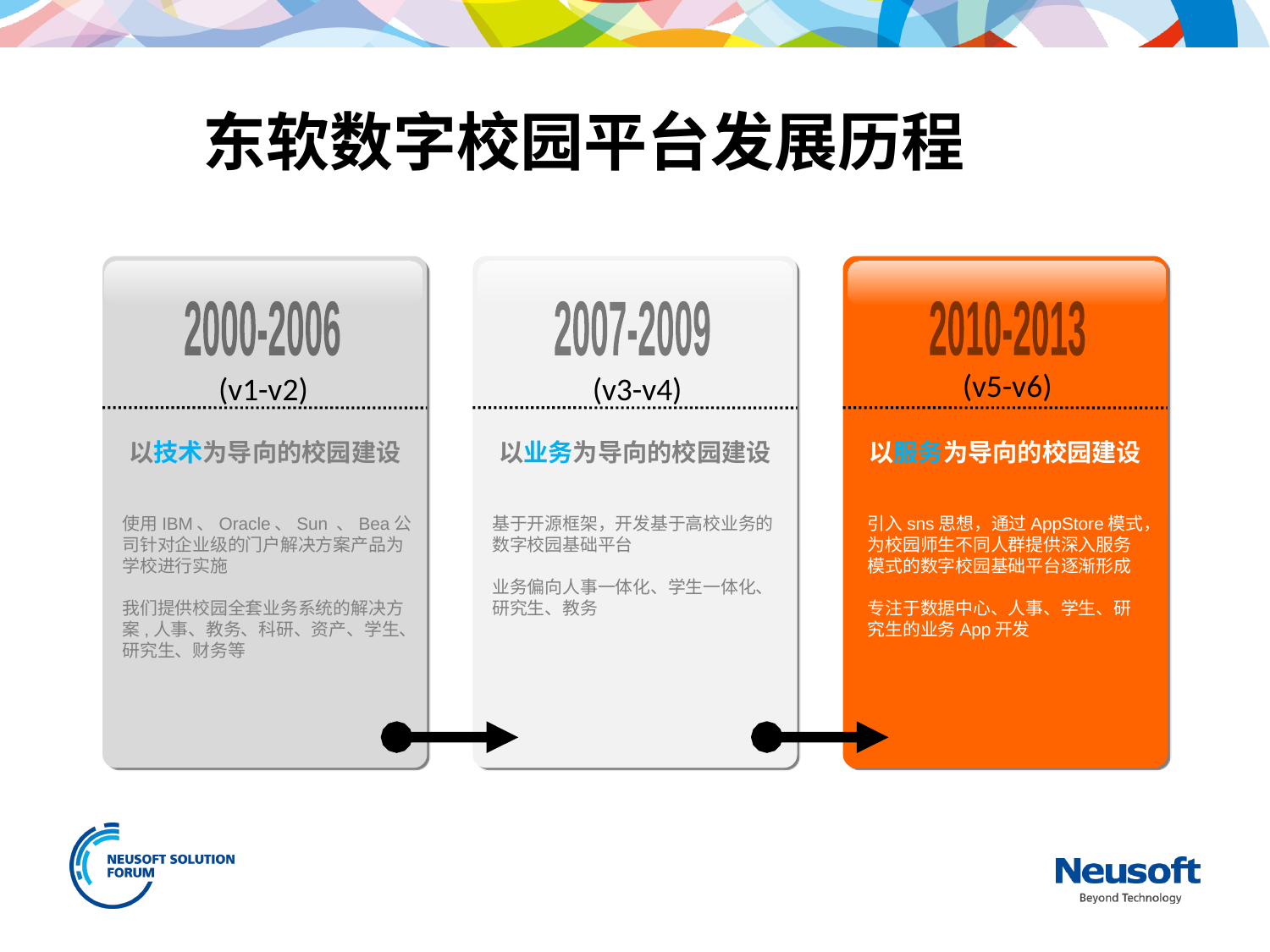

东软数字校园平台发展历程

2000-2006
2007-2009
2010-2013
(v5-v6)
(v1-v2)
(v3-v4)
以技术为导向的校园建设
以业务为导向的校园建设
以服务为导向的校园建设
使用IBM、Oracle、Sun 、Bea公司针对企业级的门户解决方案产品为学校进行实施

我们提供校园全套业务系统的解决方案,人事、教务、科研、资产、学生、研究生、财务等
基于开源框架，开发基于高校业务的数字校园基础平台

业务偏向人事一体化、学生一体化、研究生、教务
引入sns思想，通过AppStore模式，为校园师生不同人群提供深入服务模式的数字校园基础平台逐渐形成

专注于数据中心、人事、学生、研究生的业务App开发